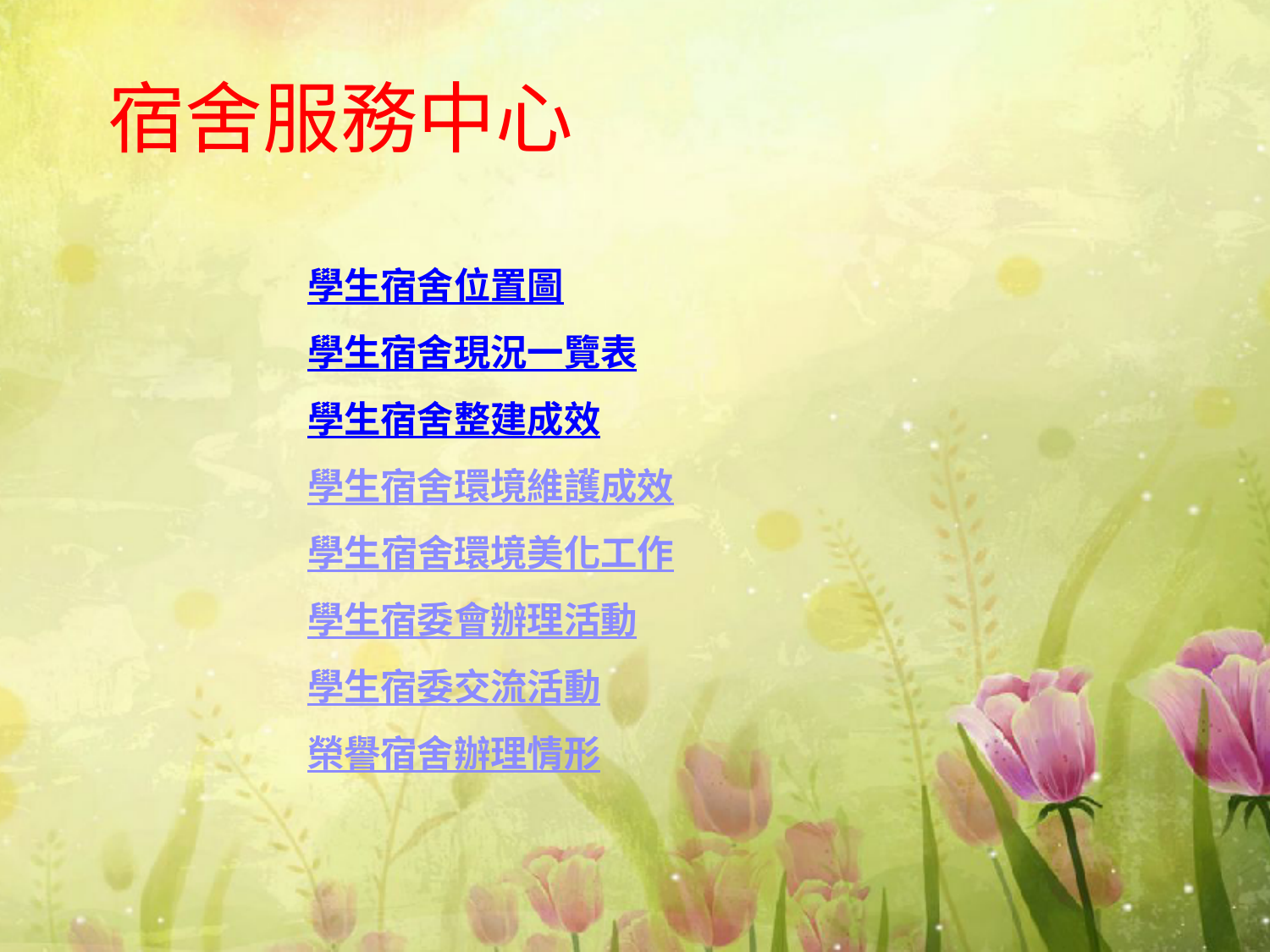

# 宿舍服務中心
學生宿舍位置圖
學生宿舍現況一覽表
學生宿舍整建成效
學生宿舍環境維護成效
學生宿舍環境美化工作
學生宿委會辦理活動
學生宿委交流活動
榮譽宿舍辦理情形